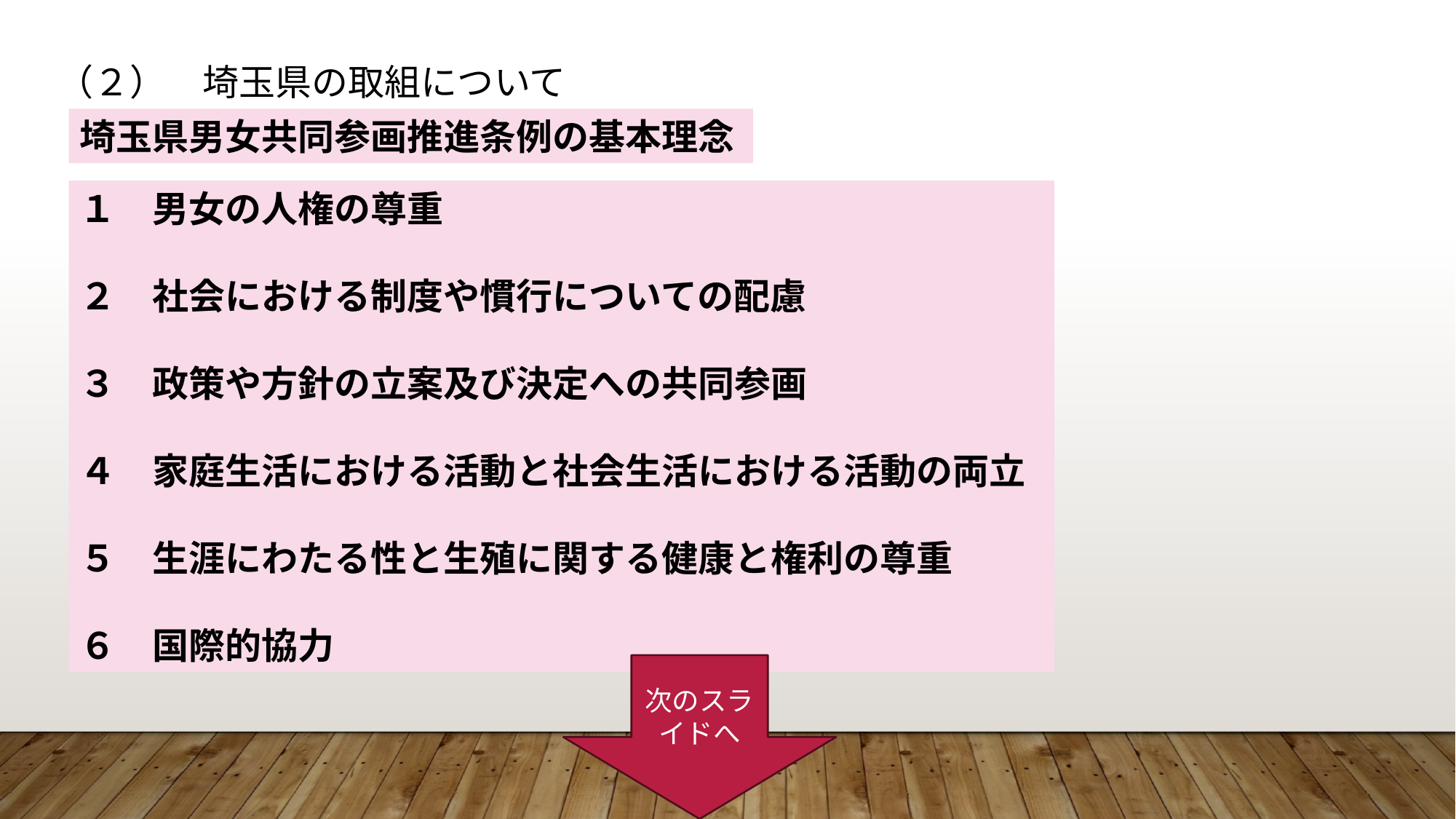

（２）　埼玉県の取組について
埼玉県男女共同参画推進条例の基本理念
１　男女の人権の尊重

２　社会における制度や慣行についての配慮

３　政策や方針の立案及び決定への共同参画

４　家庭生活における活動と社会生活における活動の両立

５　生涯にわたる性と生殖に関する健康と権利の尊重

６　国際的協力
次のスライドへ